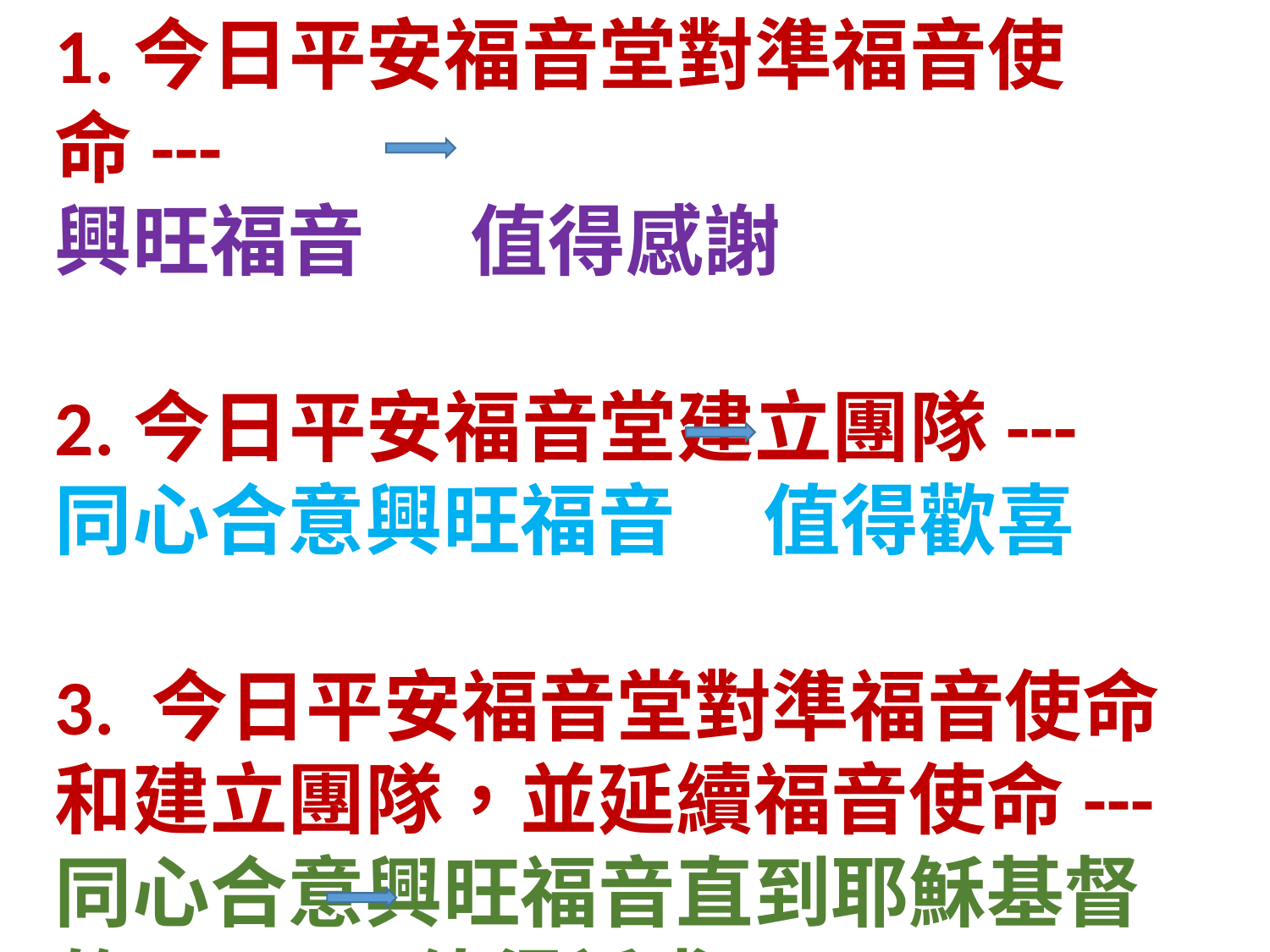

1.今日平安福音堂對準福音使命---
興旺福音      值得感謝

2.今日平安福音堂建立團隊---
同心合意興旺福音     值得歡喜

3. 今日平安福音堂對準福音使命和建立團隊，並延續福音使命---
同心合意興旺福音直到耶穌基督的日子       值得祈求